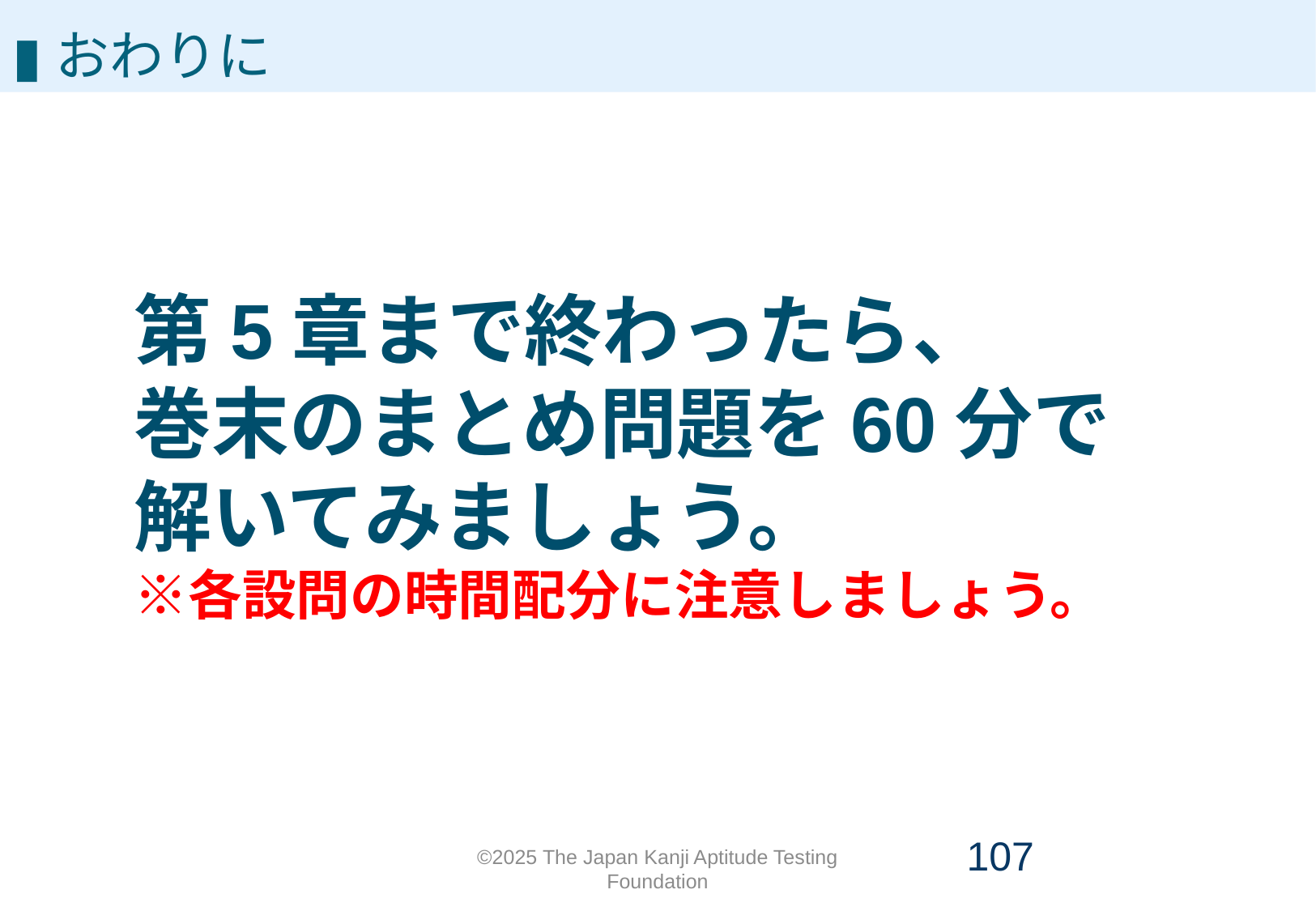

▮おわりに
第5章まで終わったら、
巻末のまとめ問題を60分で
解いてみましょう。
※各設問の時間配分に注意しましょう。
©2025 The Japan Kanji Aptitude Testing Foundation
107